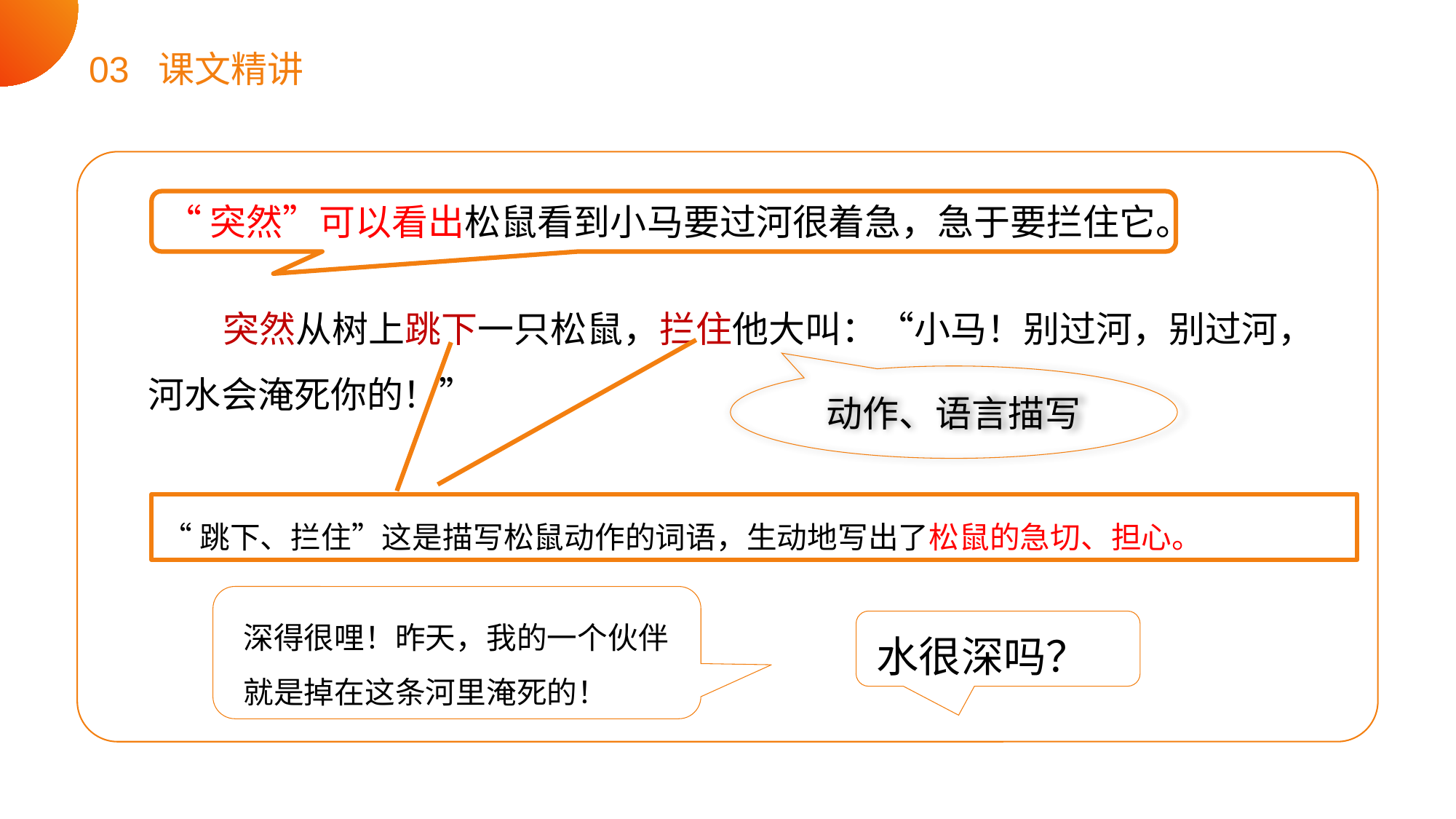

03  课文精讲
“突然”可以看出松鼠看到小马要过河很着急，急于要拦住它。
突然从树上跳下一只松鼠，拦住他大叫：“小马！别过河，别过河，河水会淹死你的！”
动作、语言描写
“跳下、拦住”这是描写松鼠动作的词语，生动地写出了松鼠的急切、担心。

深得很哩！昨天，我的一个伙伴就是掉在这条河里淹死的！

水很深吗？